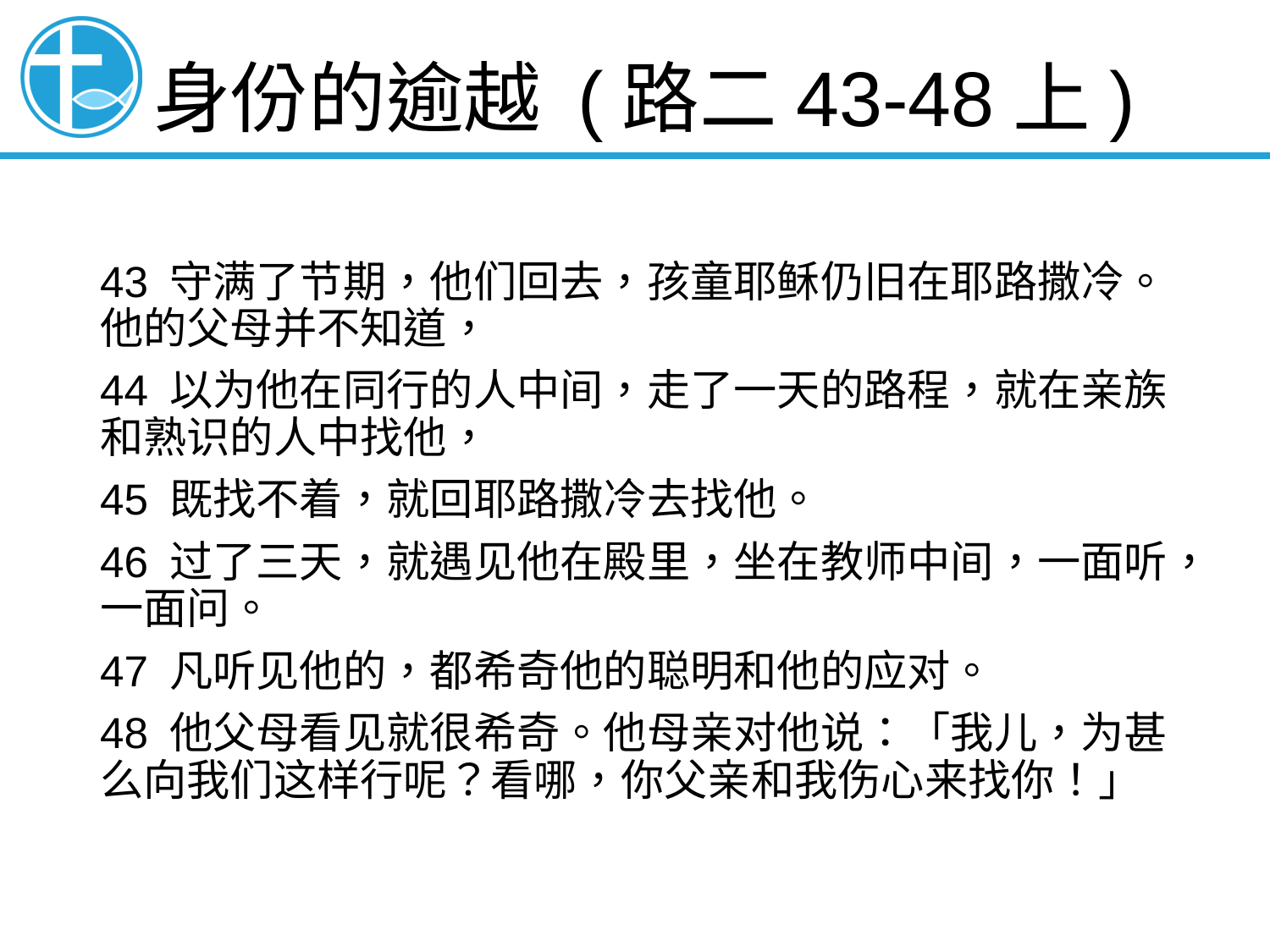

# 身份的逾越 (路二43-48上)
43 守满了节期，他们回去，孩童耶稣仍旧在耶路撒冷。他的父母并不知道，
44 以为他在同行的人中间，走了一天的路程，就在亲族和熟识的人中找他，
45 既找不着，就回耶路撒冷去找他。
46 过了三天，就遇见他在殿里，坐在教师中间，一面听，一面问。
47 凡听见他的，都希奇他的聪明和他的应对。
48 他父母看见就很希奇。他母亲对他说：「我儿，为甚么向我们这样行呢？看哪，你父亲和我伤心来找你！」